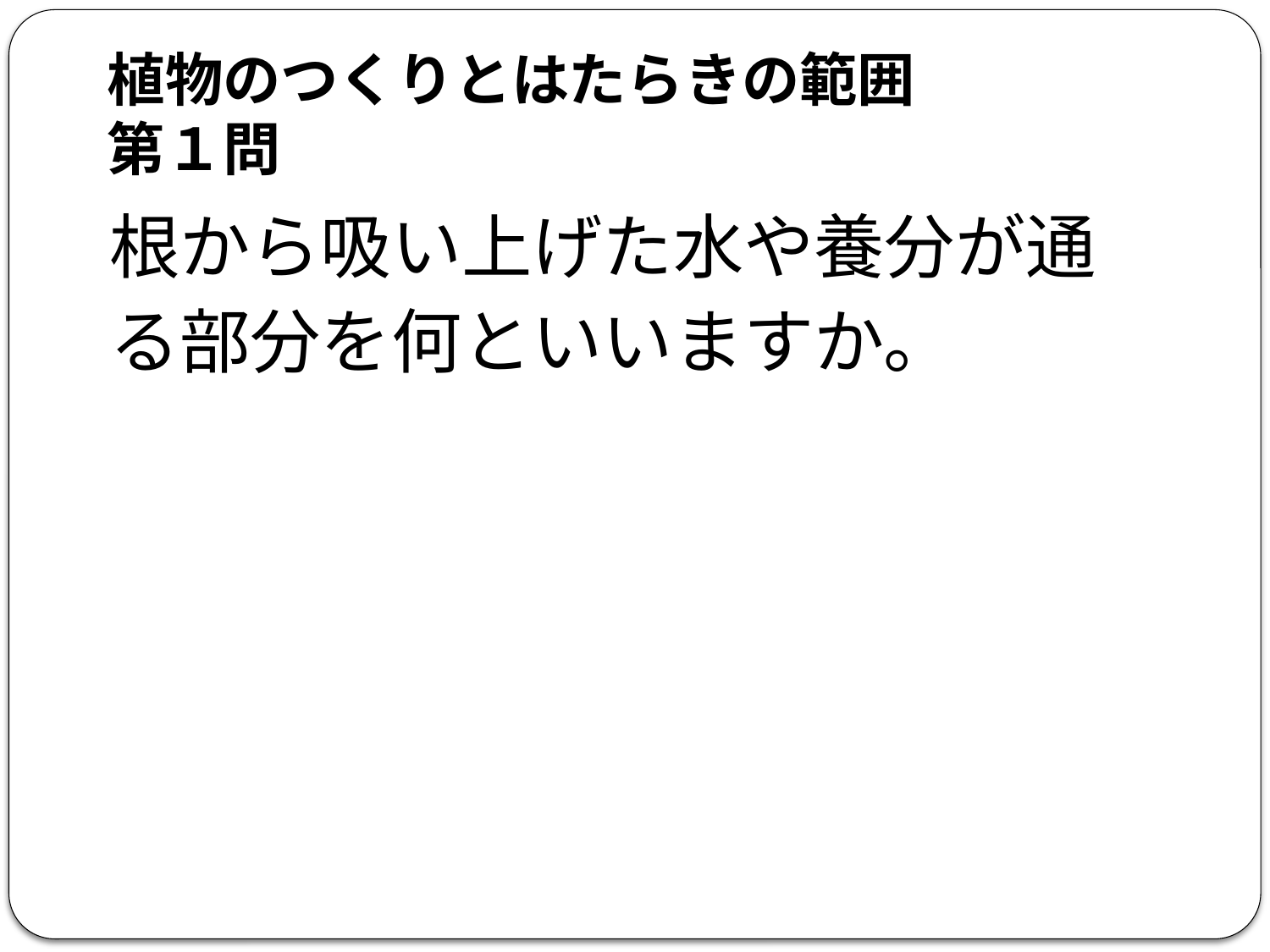

# 植物のつくりとはたらきの範囲 第１問
根から吸い上げた水や養分が通
る部分を何といいますか。